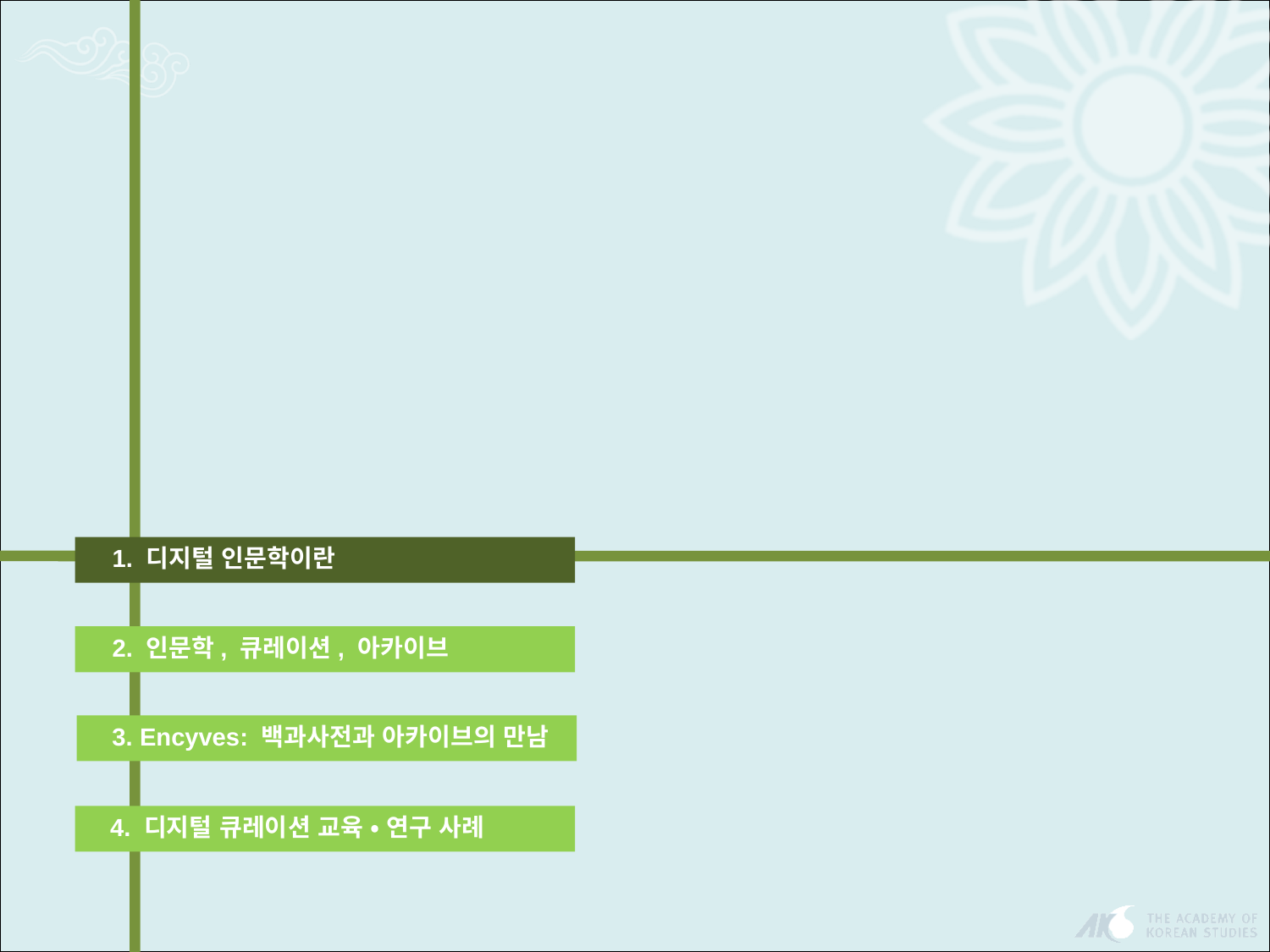

1. 디지털 인문학이란

2. 인문학, 큐레이션, 아카이브

 3. Encyves: 백과사전과 아카이브의 만남

 4. 디지털 큐레이션 교육 • 연구 사례